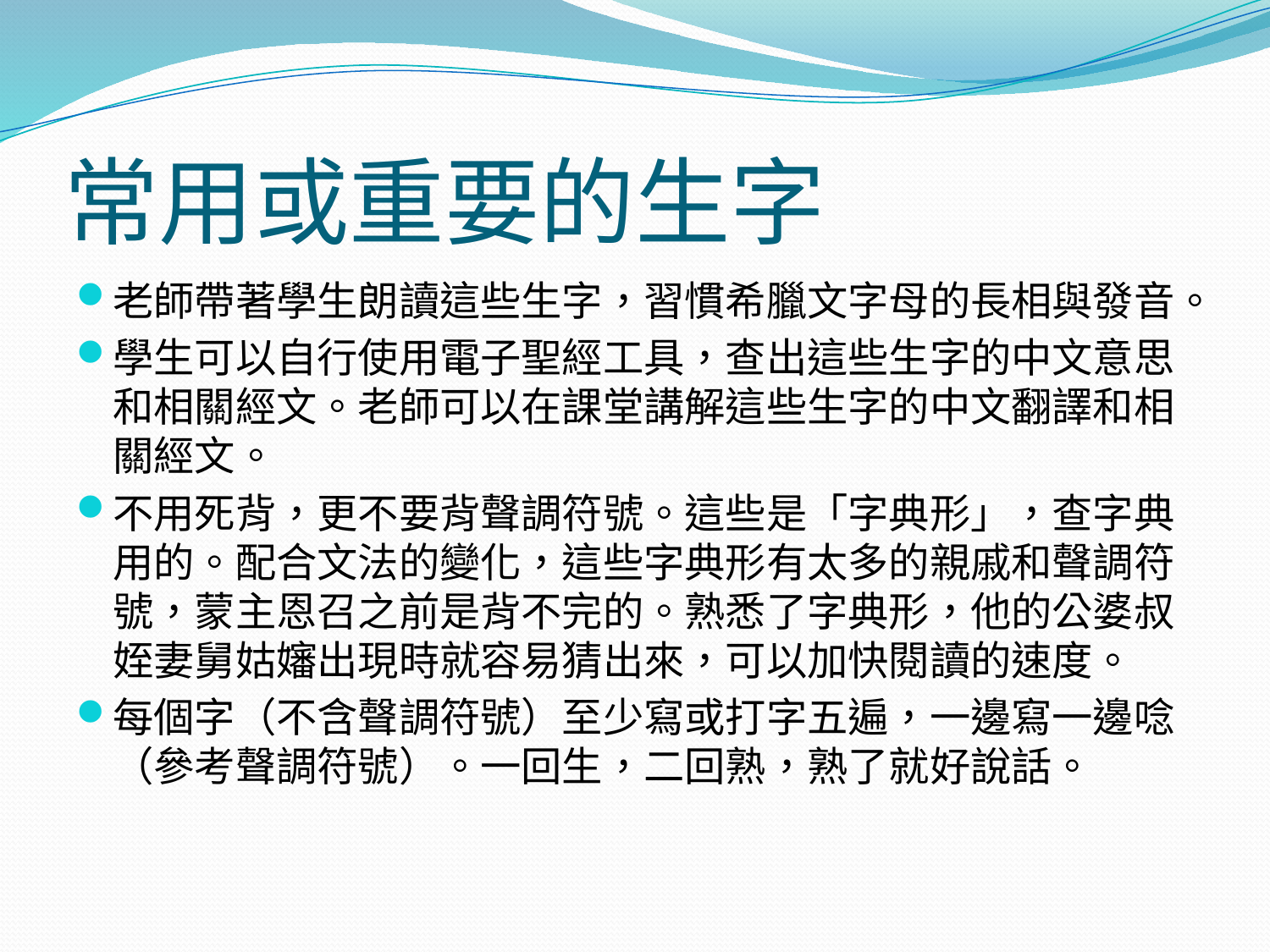

# 常用或重要的生字
老師帶著學生朗讀這些生字，習慣希臘文字母的長相與發音。
學生可以自行使用電子聖經工具，查出這些生字的中文意思和相關經文。老師可以在課堂講解這些生字的中文翻譯和相關經文。
不用死背，更不要背聲調符號。這些是「字典形」，查字典用的。配合文法的變化，這些字典形有太多的親戚和聲調符號，蒙主恩召之前是背不完的。熟悉了字典形，他的公婆叔姪妻舅姑嬸出現時就容易猜出來，可以加快閱讀的速度。
每個字（不含聲調符號）至少寫或打字五遍，一邊寫一邊唸（參考聲調符號）。一回生，二回熟，熟了就好說話。